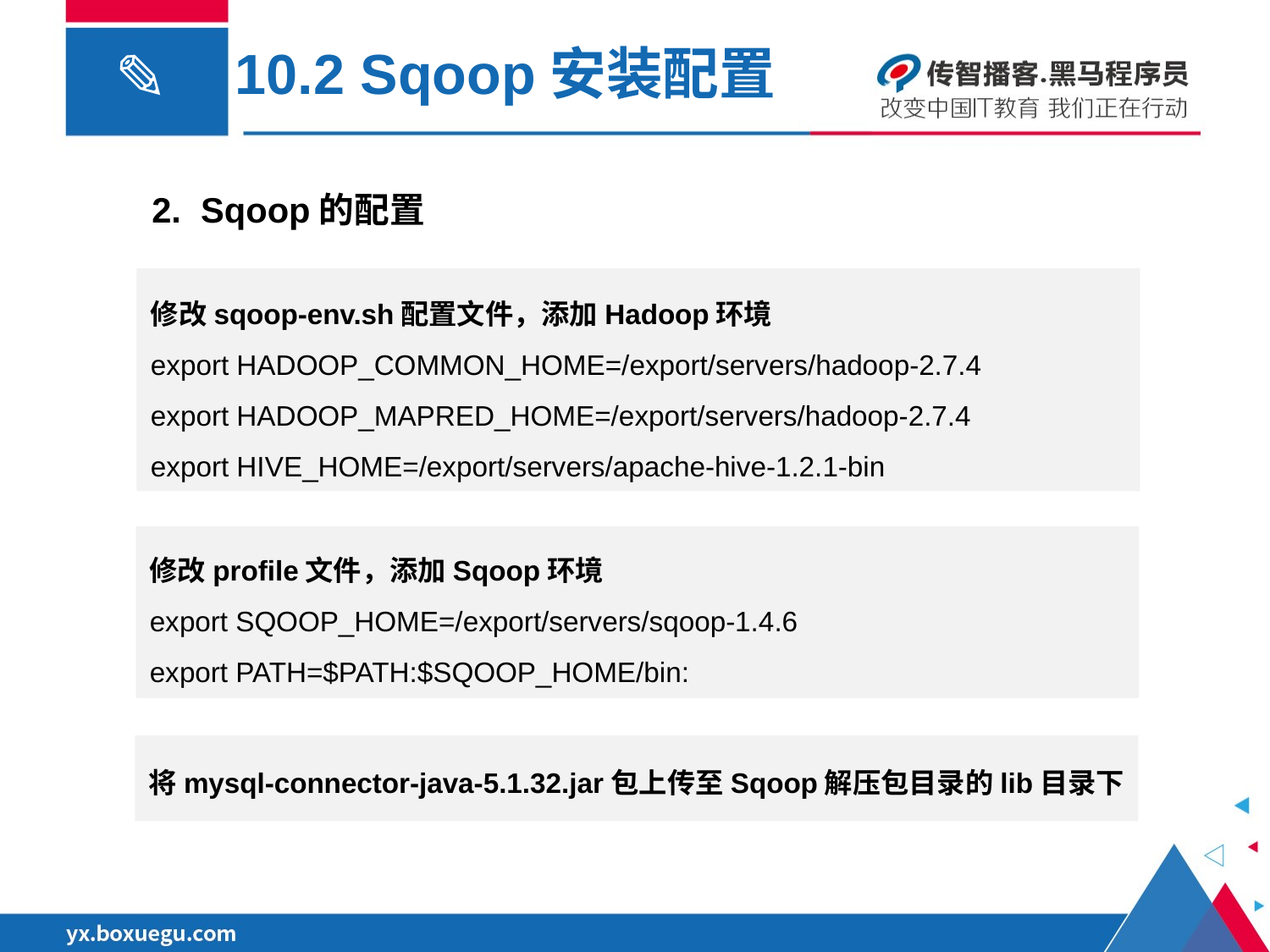

10.2 Sqoop安装配置
2.  Sqoop的配置

修改sqoop-env.sh配置文件，添加Hadoop环境
export HADOOP_COMMON_HOME=/export/servers/hadoop-2.7.4
export HADOOP_MAPRED_HOME=/export/servers/hadoop-2.7.4
export HIVE_HOME=/export/servers/apache-hive-1.2.1-bin

修改profile文件，添加Sqoop环境
export SQOOP_HOME=/export/servers/sqoop-1.4.6
export PATH=$PATH:$SQOOP_HOME/bin:

将mysql-connector-java-5.1.32.jar包上传至Sqoop解压包目录的lib目录下